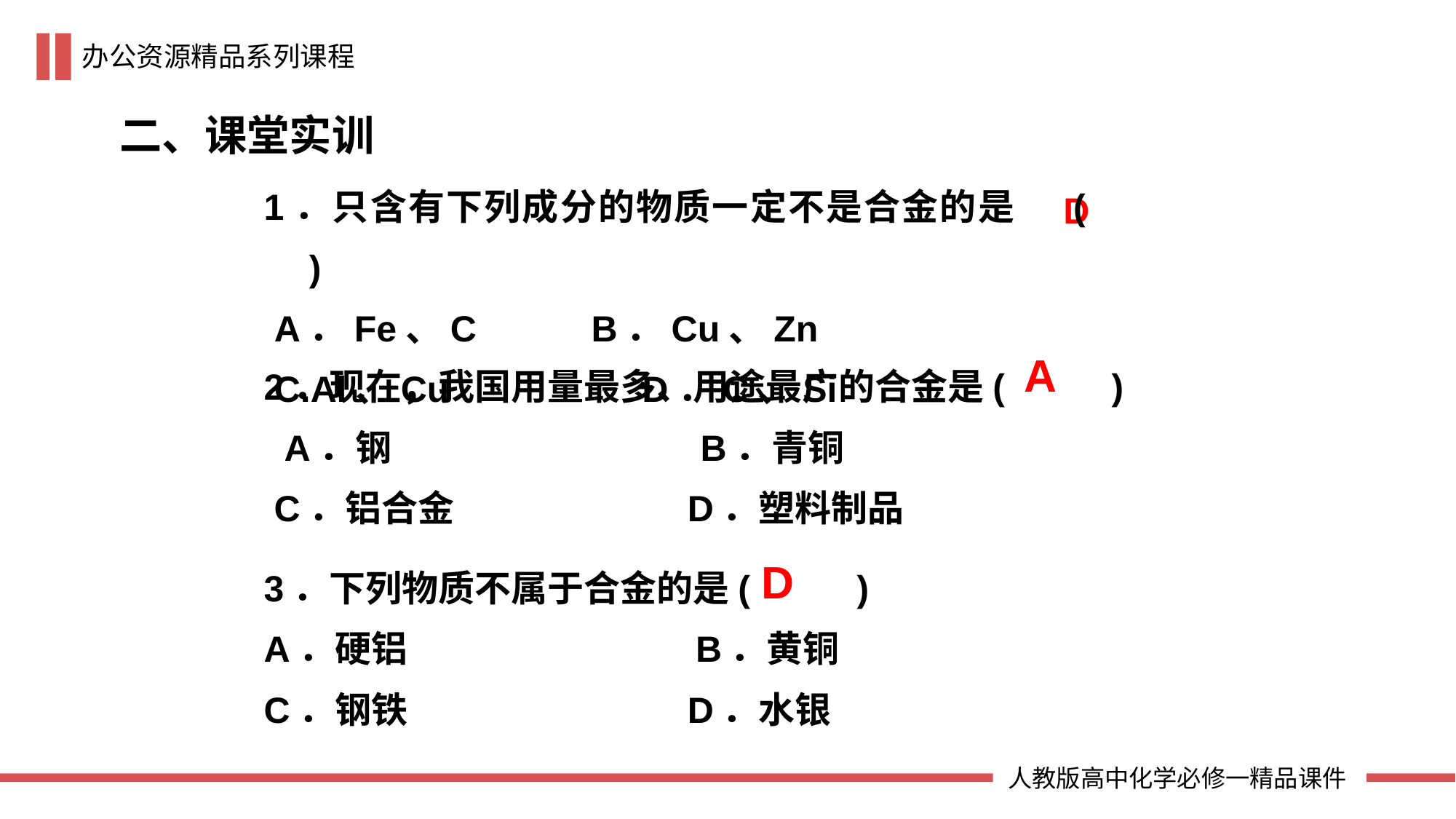

二、课堂实训
1．只含有下列成分的物质一定不是合金的是     (  　　)
 A．Fe、C       	B．Cu、Zn
 C.Al、Cu                   D．C、Si
D
2．现在，我国用量最多、用途最广的合金是(　  　)
  A．钢  			B．青铜
 C．铝合金  	                        D．塑料制品
A
3．下列物质不属于合金的是(　　  )
A．硬铝  	                         B．黄铜
C．钢铁  	                        D．水银
D